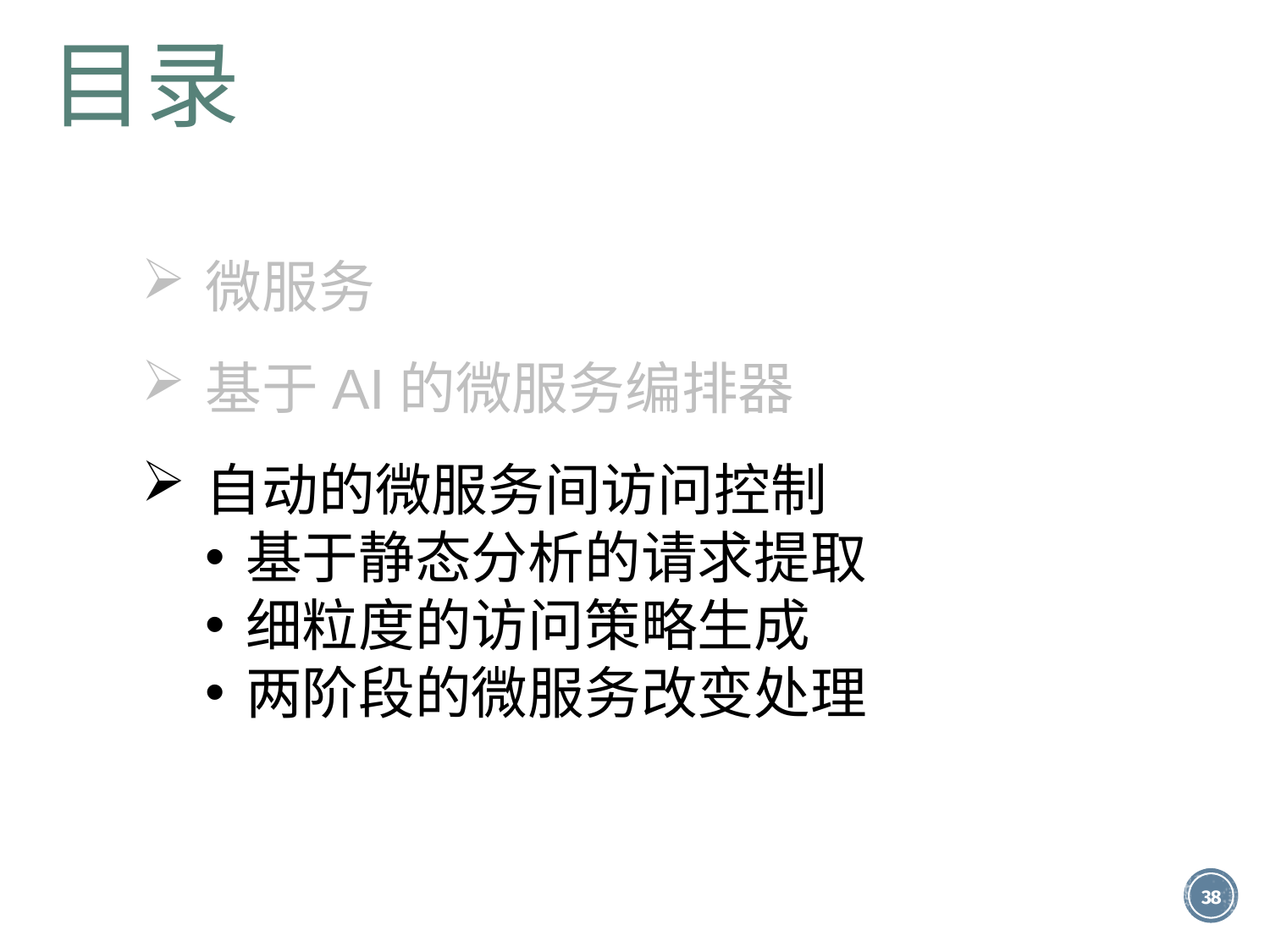

目录
微服务
基于AI的微服务编排器
自动的微服务间访问控制
基于静态分析的请求提取
细粒度的访问策略生成
两阶段的微服务改变处理
38